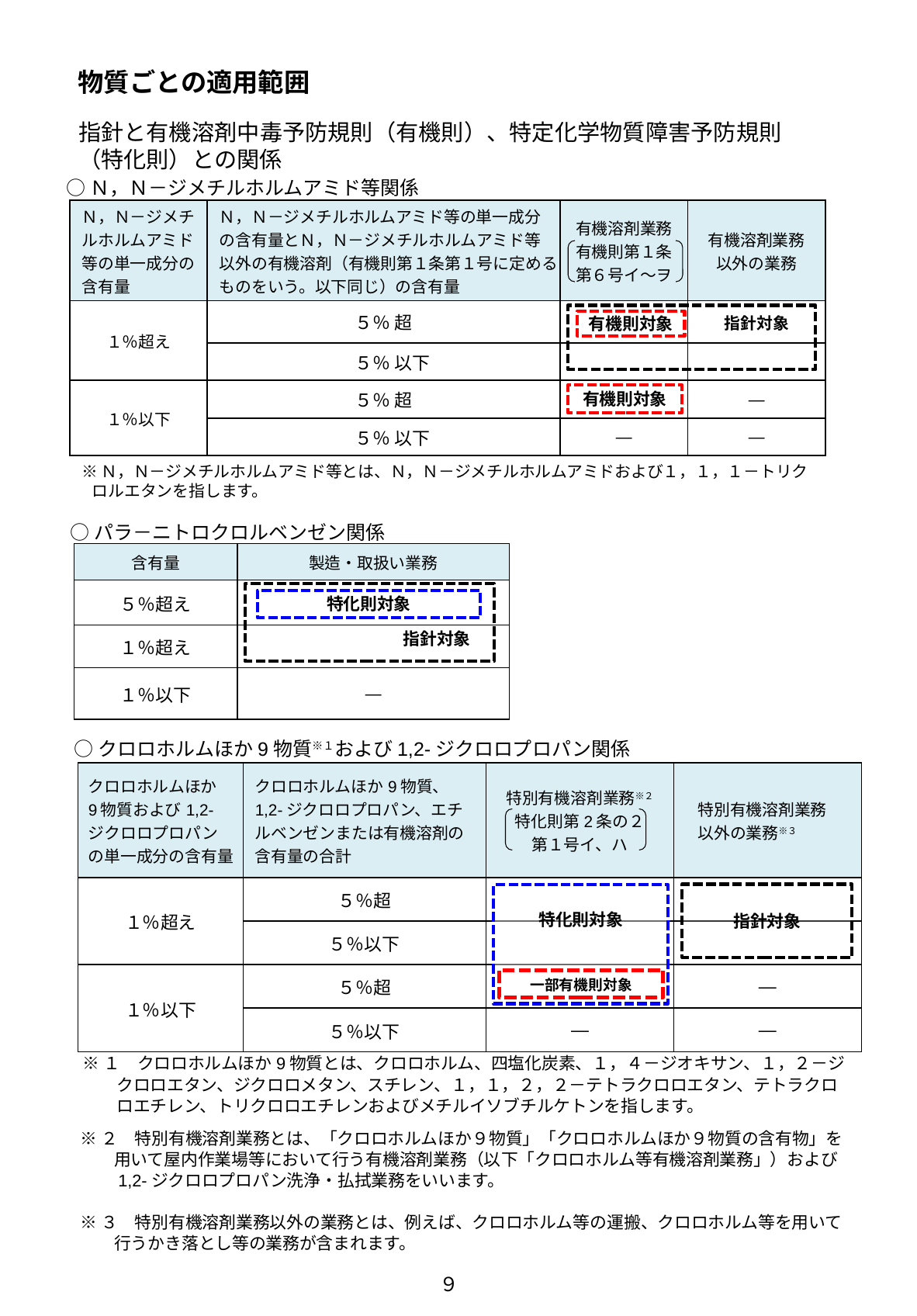

物質ごとの適用範囲
指針と有機溶剤中毒予防規則（有機則）、特定化学物質障害予防規則
（特化則）との関係
○Ｎ，Ｎ－ジメチルホルムアミド等関係
| Ｎ，Ｎ－ジメチルホルムアミド等の単一成分の含有量 | Ｎ，Ｎ－ジメチルホルムアミド等の単一成分 の含有量とＮ，Ｎ－ジメチルホルムアミド等 以外の有機溶剤（有機則第１条第１号に定めるものをいう。以下同じ）の含有量 | 有機溶剤業務 有機則第１条 第６号イ～ヲ | 有機溶剤業務 以外の業務 |
| --- | --- | --- | --- |
| １％超え | ５％ 超 |  | 指針対象 |
|  | ５％ 以下 |  |  |
| １％以下 | ５％ 超 |  | ― |
|  | ５％ 以下 | ― | ― |

有機則対象
有機則対象
※Ｎ，Ｎ－ジメチルホルムアミド等とは、Ｎ，Ｎ－ジメチルホルムアミドおよび１，１，１－トリクロルエタンを指します。
○パラ－ニトロクロルベンゼン関係
| 含有量 | 製造・取扱い業務 |
| --- | --- |
| ５％超え |  |
| １％超え |  |
| １％以下 | ― |

　　　　　　　　指針対象
特化則対象
○クロロホルムほか9物質※１および1,2-ジクロロプロパン関係
| クロロホルムほか 9物質および1,2- ジクロロプロパン の単一成分の含有量 | クロロホルムほか9物質、 1,2-ジクロロプロパン、エチ ルベンゼンまたは有機溶剤の 含有量の合計 | 特別有機溶剤業務※２ 特化則第2条の２ 第１号イ、ハ | 特別有機溶剤業務 以外の業務※３ |
| --- | --- | --- | --- |
| １％超え | ５％超 |  |  |
|  | ５％以下 |  |  |
| １％以下 | ５％超 |  | ― |
|  | ５％以下 | ― | ― |

指針対象

特化則対象
一部有機則対象
※１　クロロホルムほか9物質とは、クロロホルム、四塩化炭素、１，４－ジオキサン、１，２－ジ
　　クロロエタン、ジクロロメタン、スチレン、１，１，２，２－テトラクロロエタン、テトラクロ
　　ロエチレン、トリクロロエチレンおよびメチルイソブチルケトンを指します。
※２　特別有機溶剤業務とは、「クロロホルムほか９物質」「クロロホルムほか９物質の含有物」を
　　用いて屋内作業場等において行う有機溶剤業務（以下「クロロホルム等有機溶剤業務」）および
　　1,2-ジクロロプロパン洗浄・払拭業務をいいます。

※３　特別有機溶剤業務以外の業務とは、例えば、クロロホルム等の運搬、クロロホルム等を用いて
　　行うかき落とし等の業務が含まれます。
９